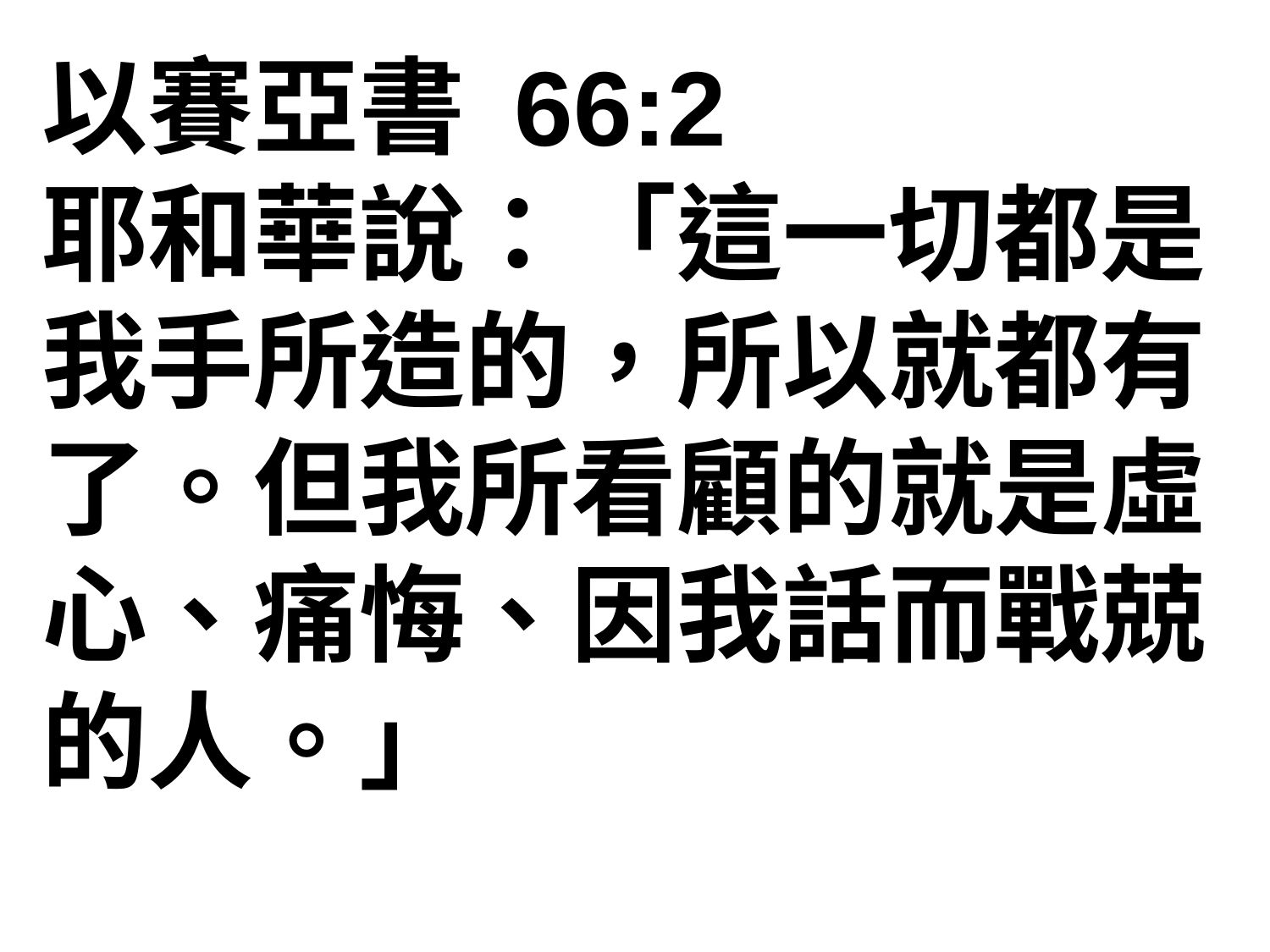

以賽亞書 66:2
耶和華說：「這一切都是我手所造的，所以就都有了。但我所看顧的就是虛心、痛悔、因我話而戰兢的人。」